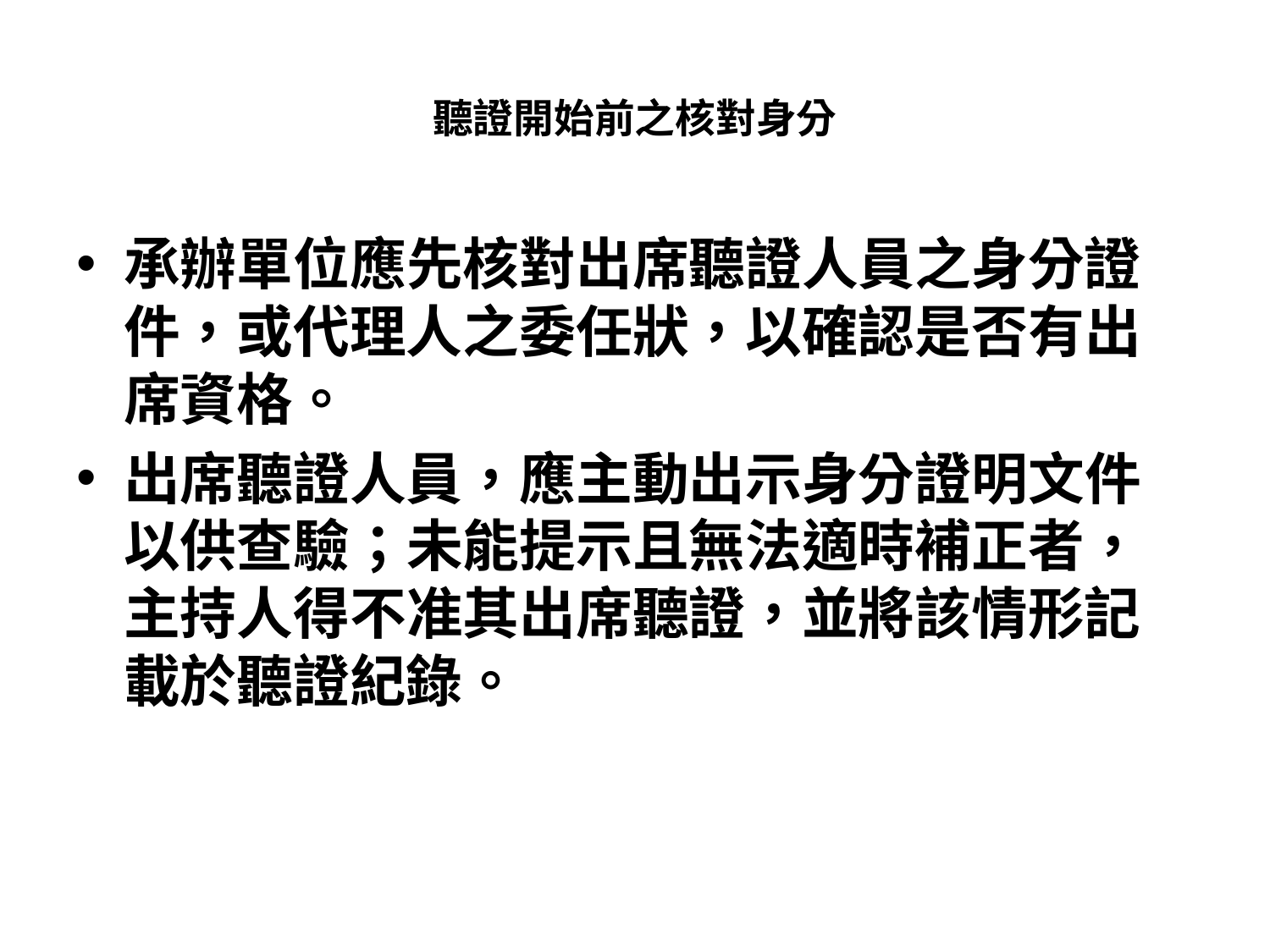

# 聽證開始前之核對身分
承辦單位應先核對出席聽證人員之身分證件，或代理人之委任狀，以確認是否有出席資格。
出席聽證人員，應主動出示身分證明文件以供查驗；未能提示且無法適時補正者，主持人得不准其出席聽證，並將該情形記載於聽證紀錄。